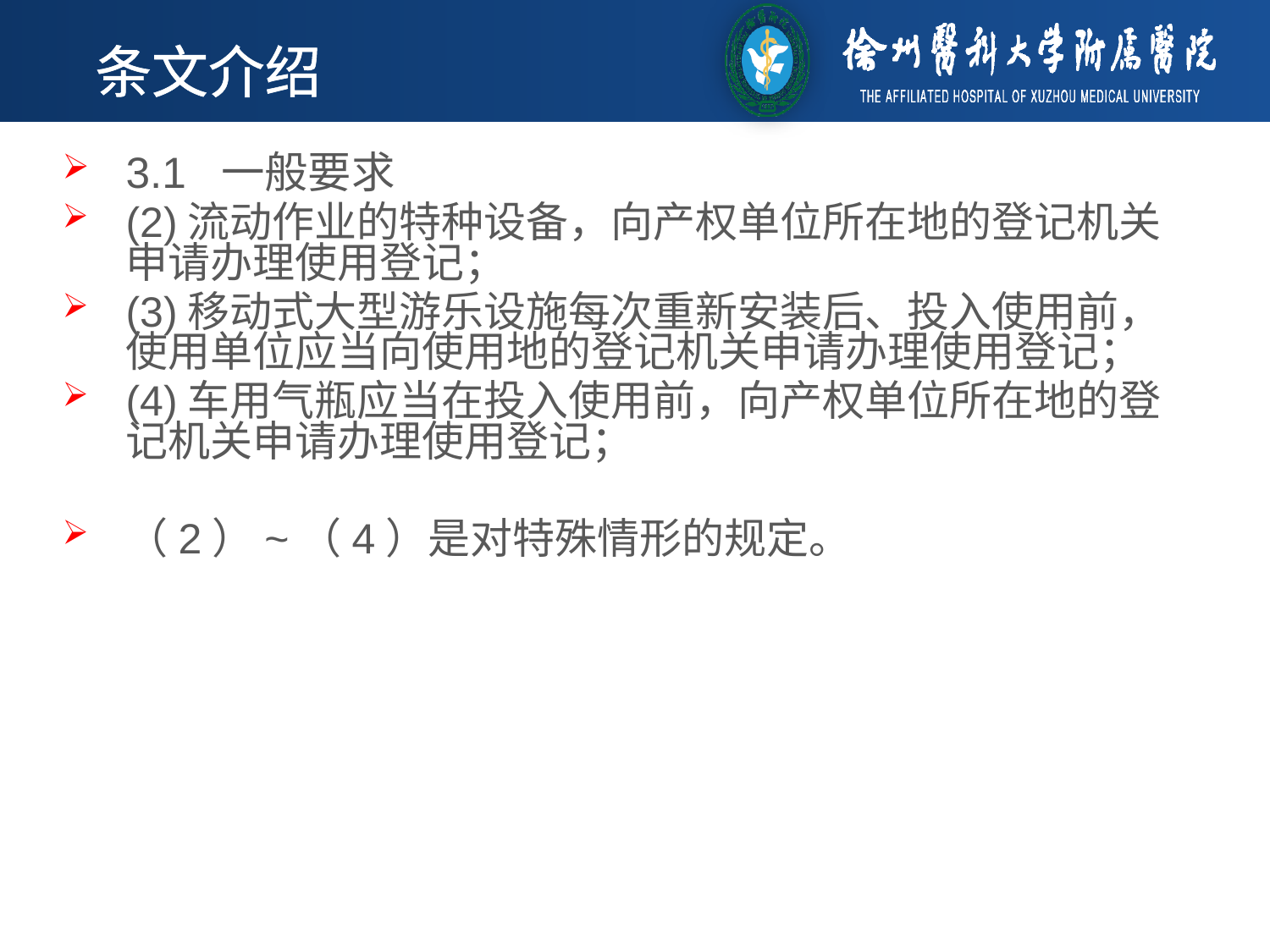

条文介绍

3.1  一般要求
(2)流动作业的特种设备，向产权单位所在地的登记机关申请办理使用登记；
(3)移动式大型游乐设施每次重新安装后、投入使用前，使用单位应当向使用地的登记机关申请办理使用登记；
(4)车用气瓶应当在投入使用前，向产权单位所在地的登记机关申请办理使用登记；

（2）~（4）是对特殊情形的规定。